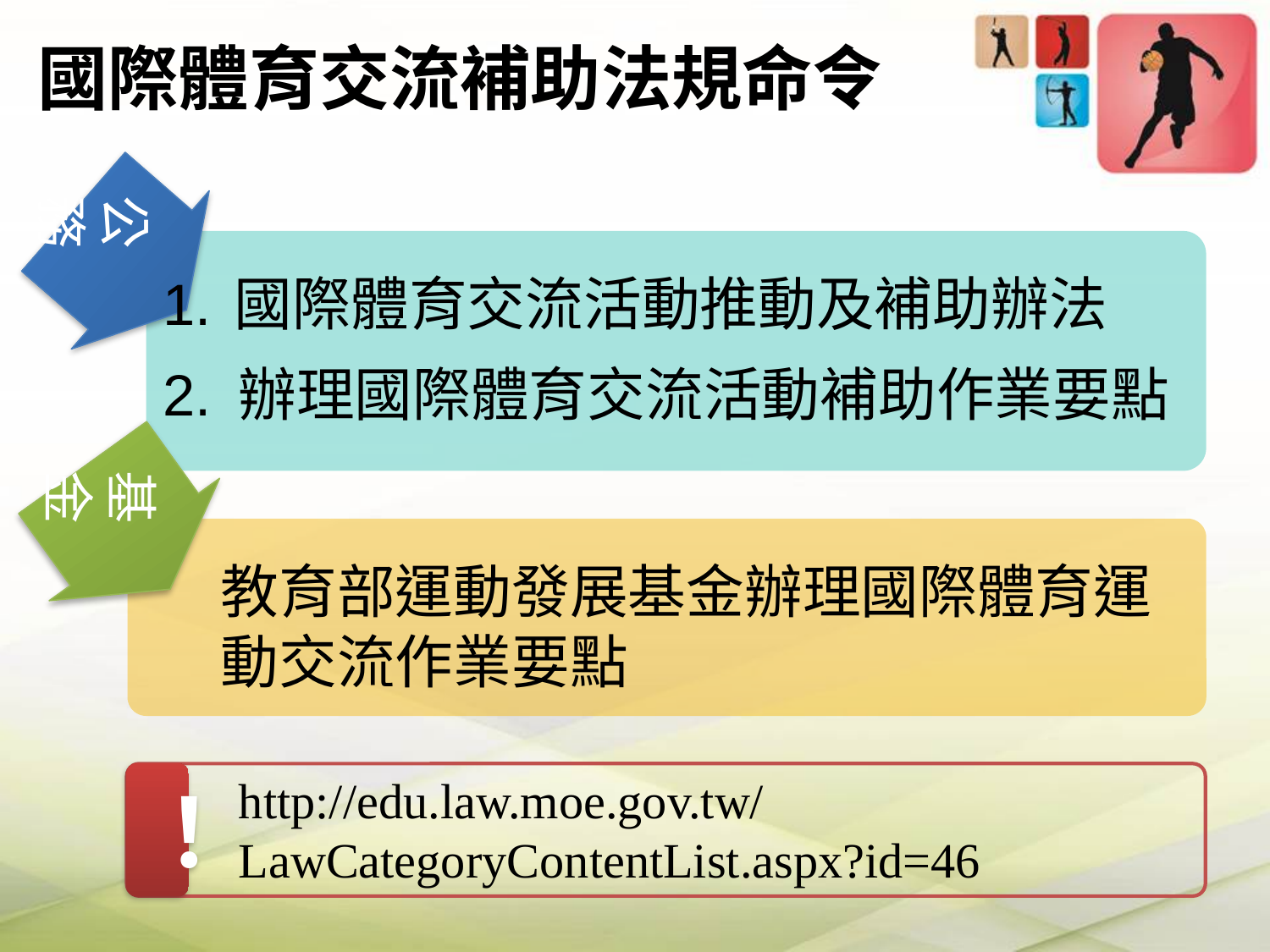

國際體育交流補助法規命令

公務

國際體育交流活動推動及補助辦法
辦理國際體育交流活動補助作業要點

基金
教育部運動發展基金辦理國際體育運動交流作業要點
！
http://edu.law.moe.gov.tw/LawCategoryContentList.aspx?id=46